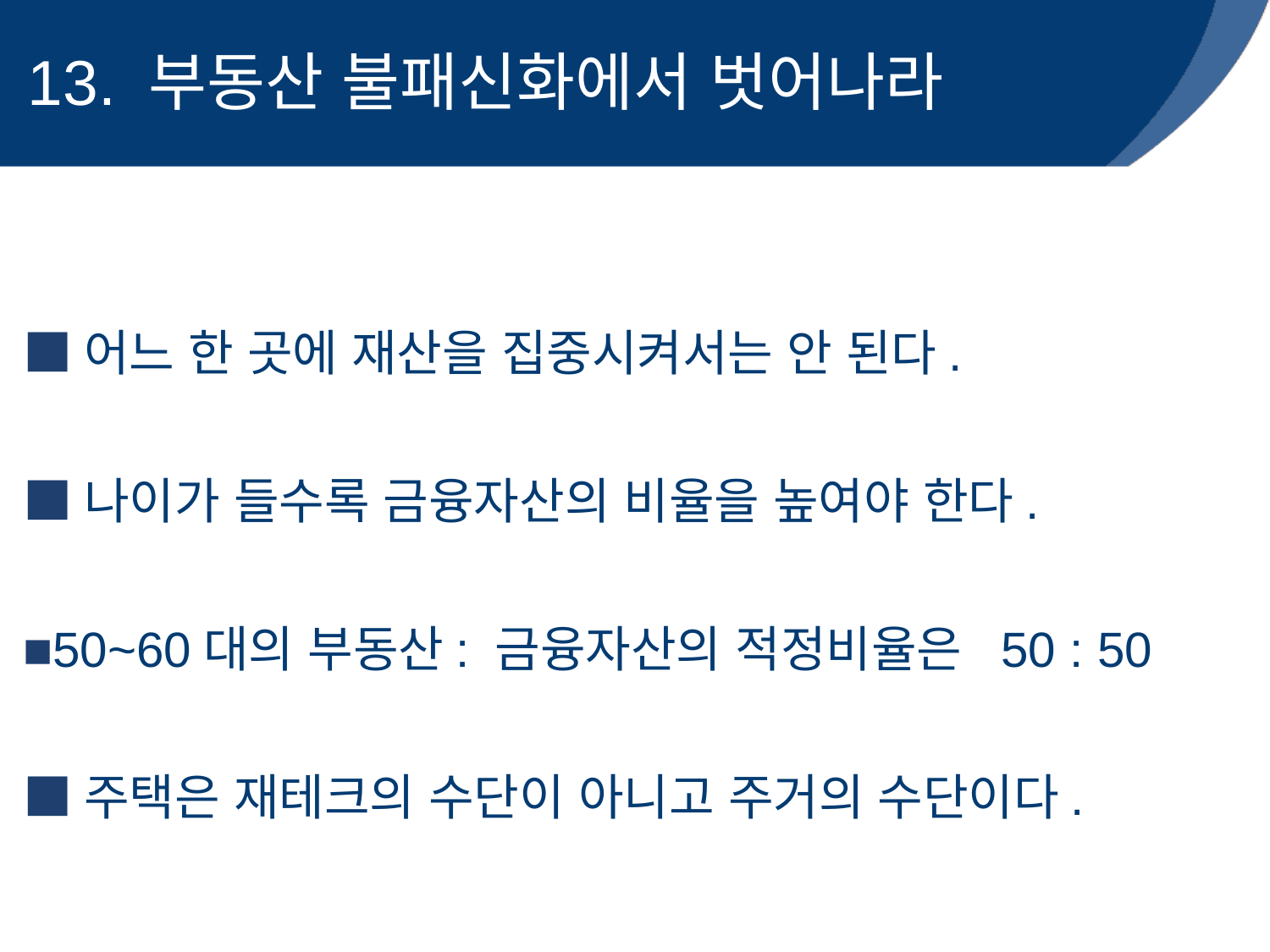

13. 부동산 불패신화에서 벗어나라
■어느 한 곳에 재산을 집중시켜서는 안 된다.
■나이가 들수록 금융자산의 비율을 높여야 한다.
■50~60대의 부동산: 금융자산의 적정비율은  50 : 50
■주택은 재테크의 수단이 아니고 주거의 수단이다.